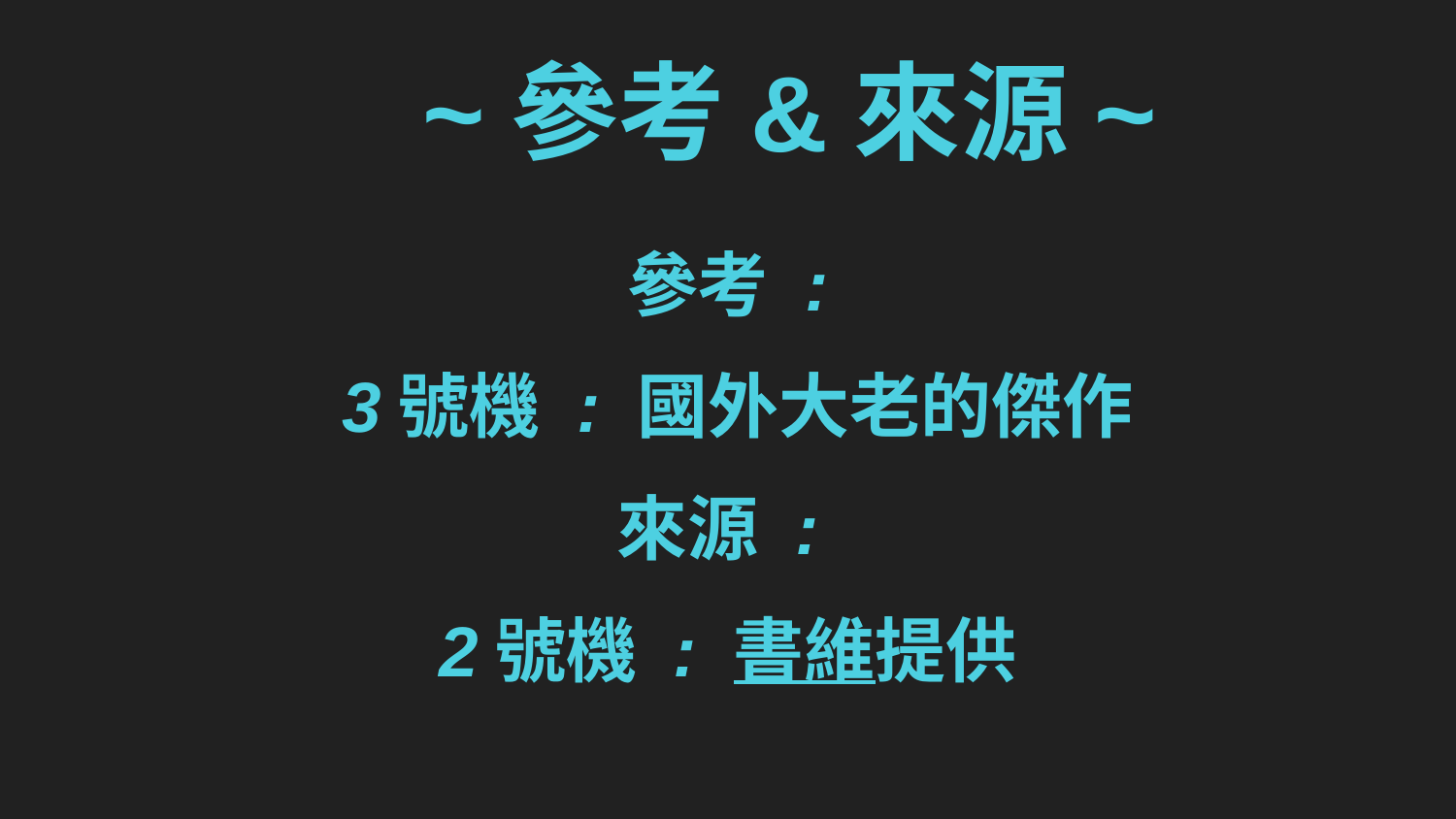

# ~參考&來源~
參考 :
 3號機 : 國外大老的傑作
來源 :
2號機 : 書維提供